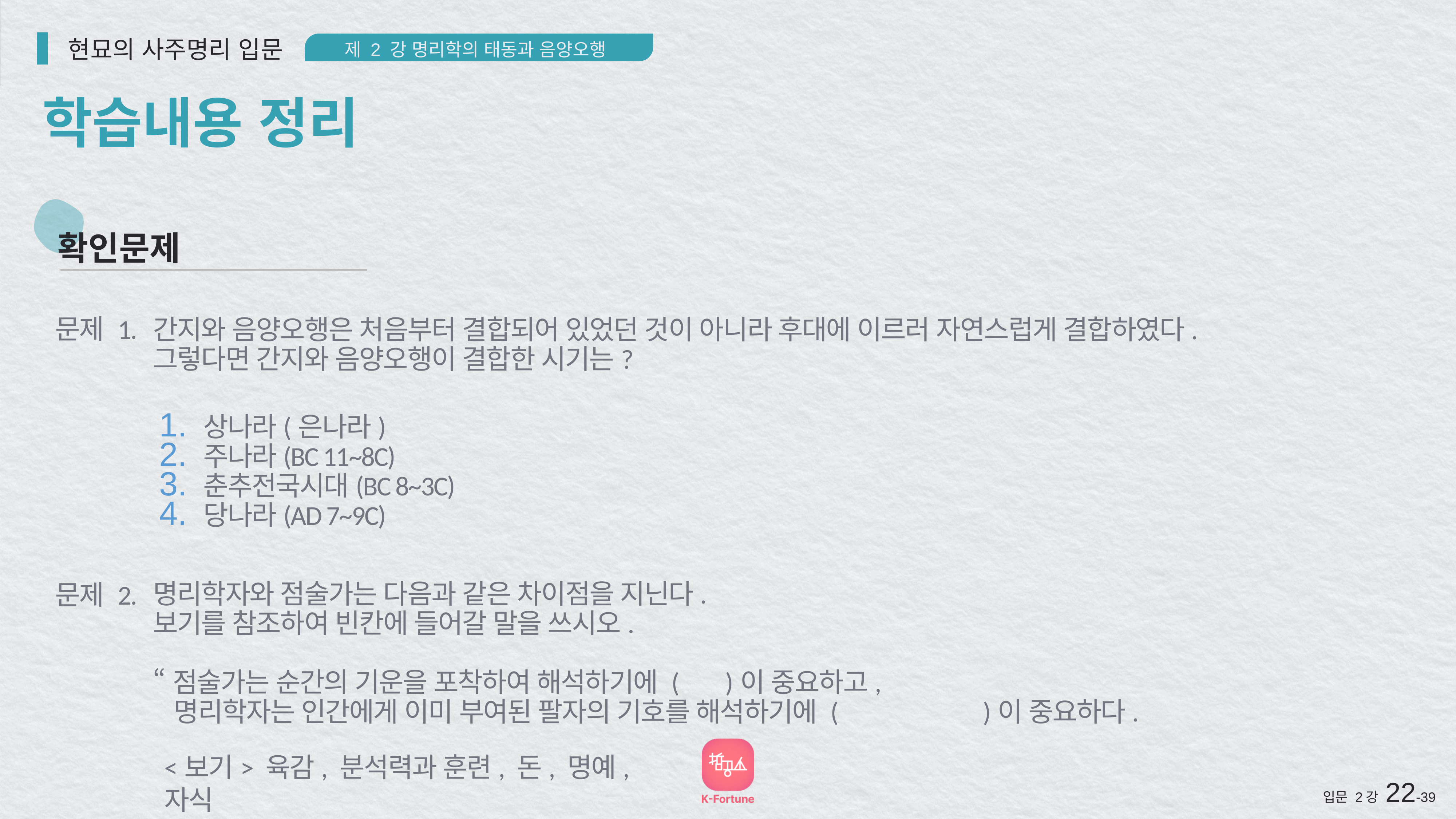

현묘의 사주명리 입문

제 2 강 명리학의 태동과 음양오행
학습내용 정리

확인문제
문제 1.
간지와 음양오행은 처음부터 결합되어 있었던 것이 아니라 후대에 이르러 자연스럽게 결합하였다.
그렇다면 간지와 음양오행이 결합한 시기는?
상나라(은나라)
주나라(BC 11~8C)
춘추전국시대(BC 8~3C)
당나라(AD 7~9C)
명리학자와 점술가는 다음과 같은 차이점을 지닌다.
보기를 참조하여 빈칸에 들어갈 말을 쓰시오.

“점술가는 순간의 기운을 포착하여 해석하기에 (         )이 중요하고,
  명리학자는 인간에게 이미 부여된 팔자의 기호를 해석하기에 (                            )이 중요하다.
문제 2.
<보기> 육감, 분석력과 훈련, 돈, 명예, 자식